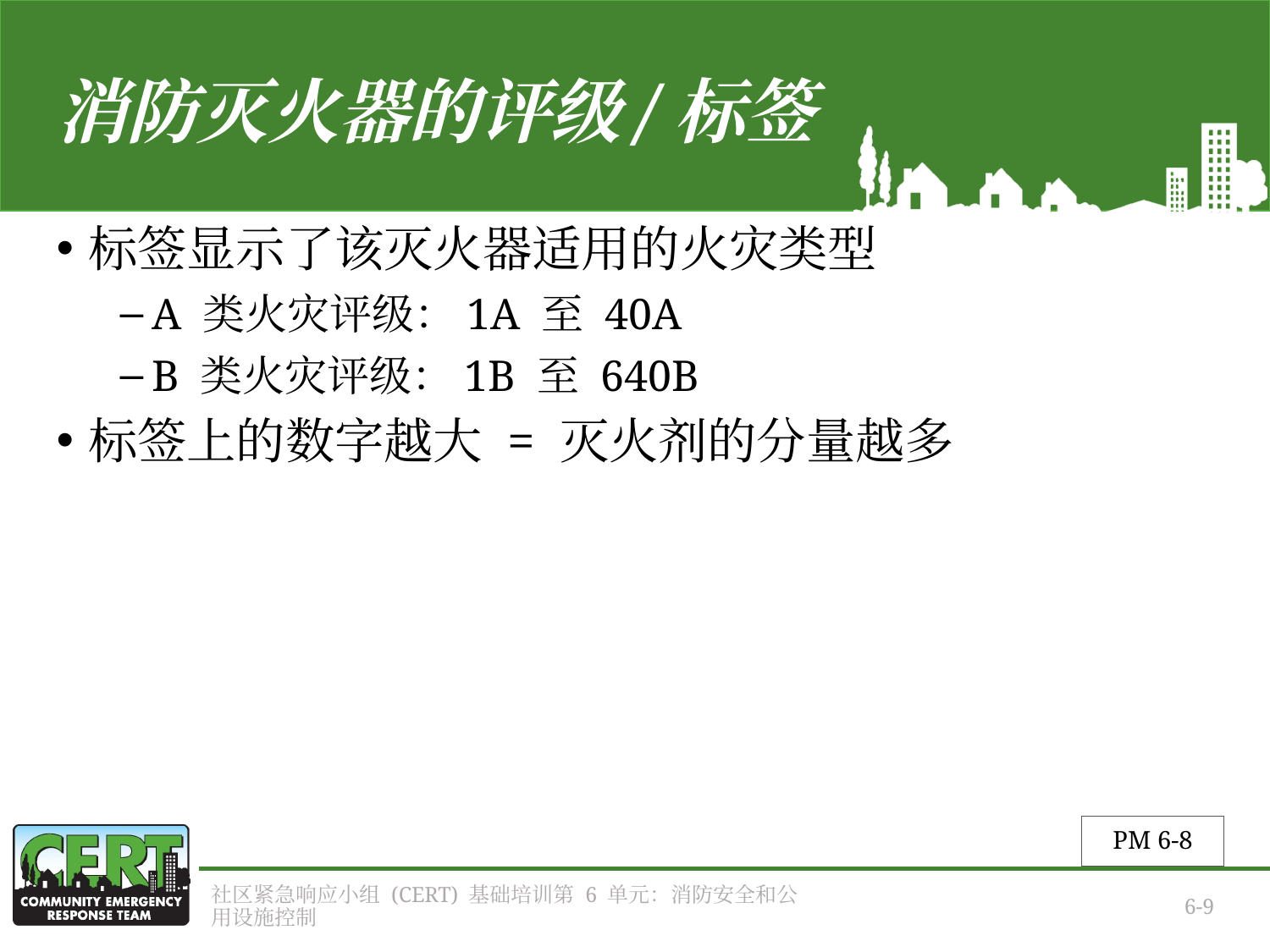

# 消防灭火器的评级/标签
标签显示了该灭火器适用的火灾类型
A 类火灾评级：1A 至 40A
B 类火灾评级：1B 至 640B
标签上的数字越大 = 灭火剂的分量越多

PM 6-8
社区紧急响应小组 (CERT) 基础培训第 6 单元：消防安全和公用设施控制
6-9